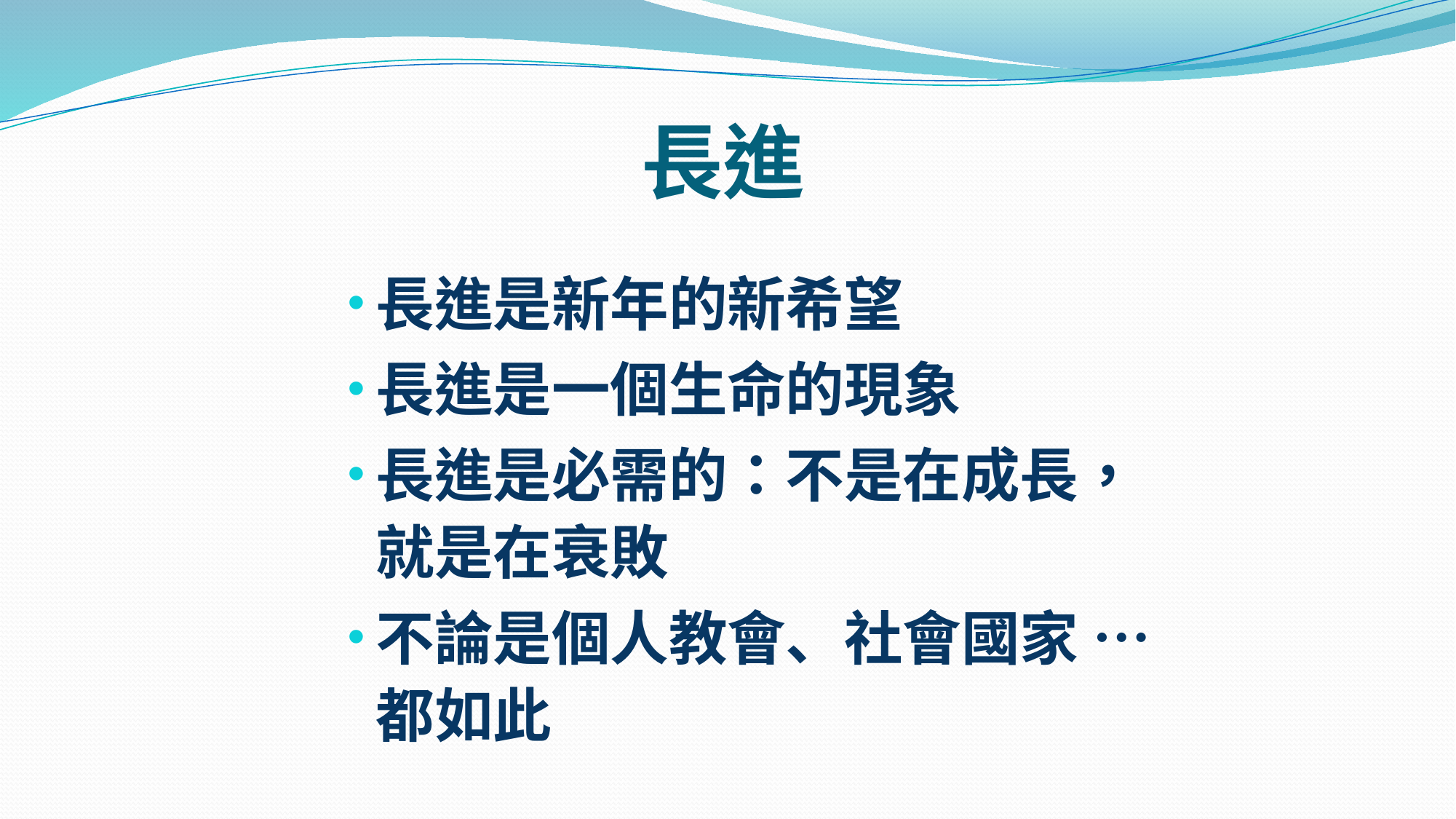

# 長進
長進是新年的新希望
長進是一個生命的現象
長進是必需的：不是在成長， 就是在衰敗
不論是個人教會、社會國家 … 都如此